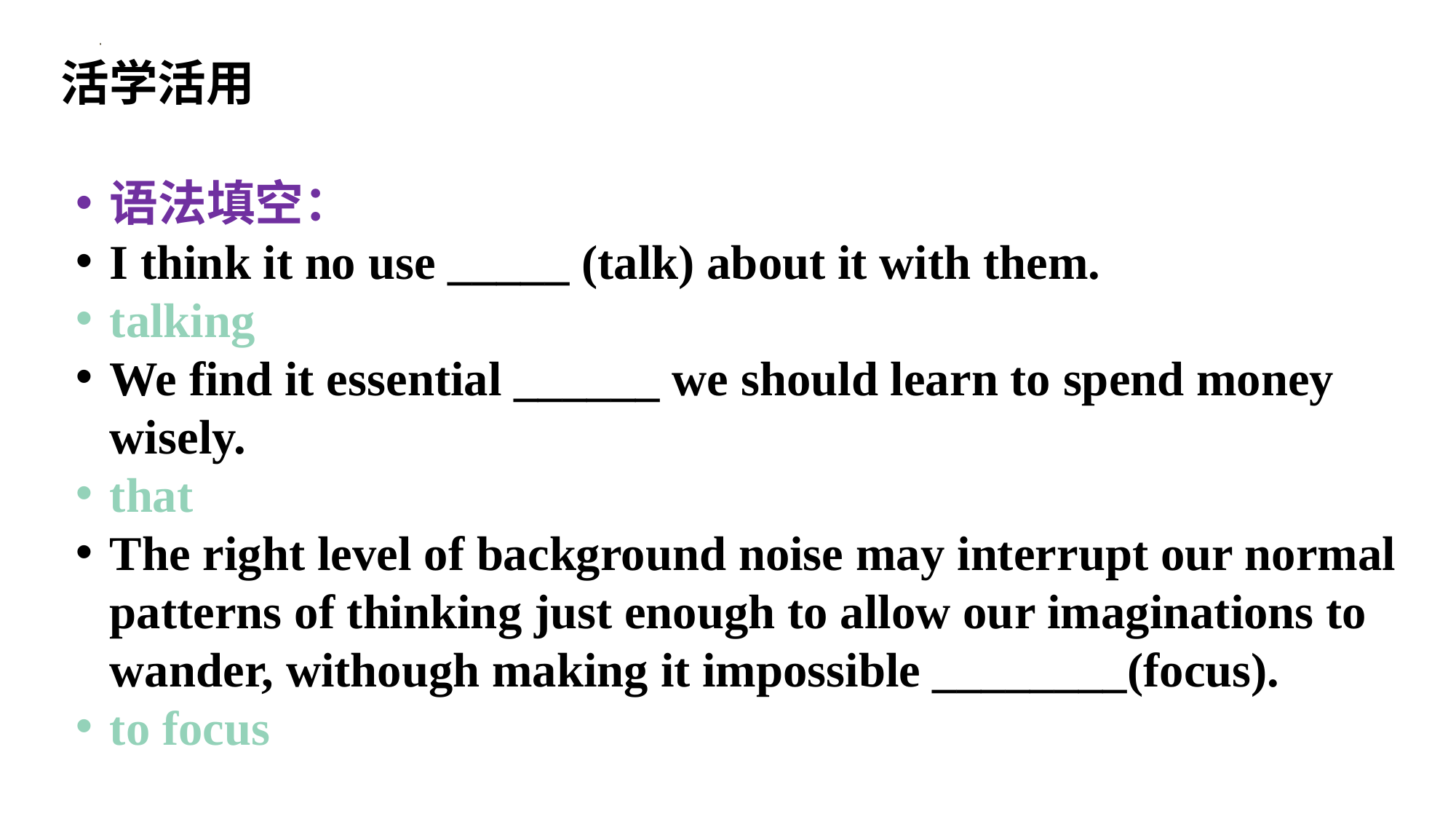

活学活用
语法填空：
I think it no use _____ (talk) about it with them.
talking
We find it essential ______ we should learn to spend money wisely.
that
The right level of background noise may interrupt our normal patterns of thinking just enough to allow our imaginations to wander, withough making it impossible ________(focus).
to focus